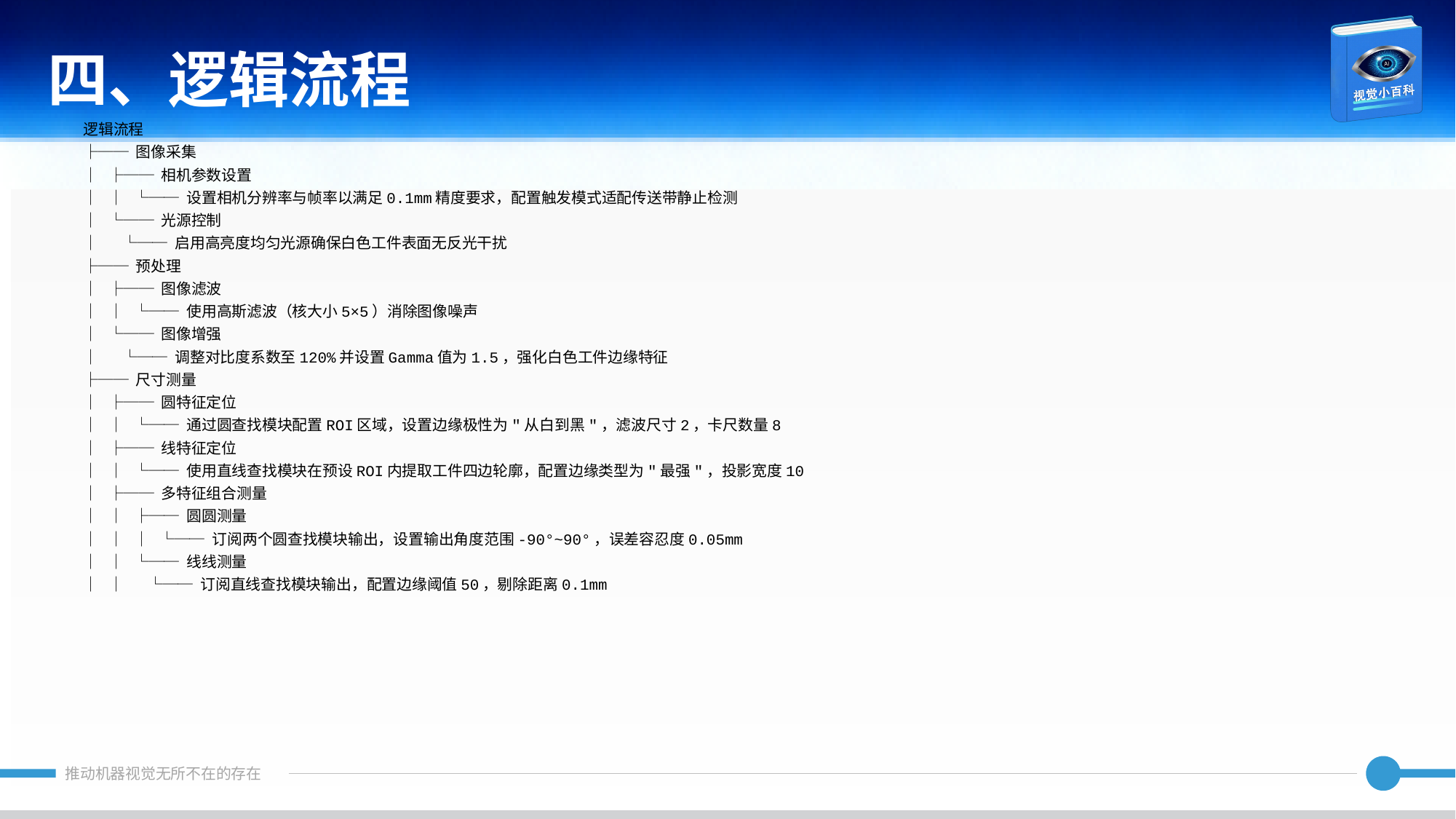

四、逻辑流程

逻辑流程
├── 图像采集
│   ├── 相机参数设置
│   │   └── 设置相机分辨率与帧率以满足0.1mm精度要求，配置触发模式适配传送带静止检测
│   └── 光源控制
│       └── 启用高亮度均匀光源确保白色工件表面无反光干扰
├── 预处理
│   ├── 图像滤波
│   │   └── 使用高斯滤波（核大小5×5）消除图像噪声
│   └── 图像增强
│       └── 调整对比度系数至120%并设置Gamma值为1.5，强化白色工件边缘特征
├── 尺寸测量
│   ├── 圆特征定位
│   │   └── 通过圆查找模块配置ROI区域，设置边缘极性为"从白到黑"，滤波尺寸2，卡尺数量8
│   ├── 线特征定位
│   │   └── 使用直线查找模块在预设ROI内提取工件四边轮廓，配置边缘类型为"最强"，投影宽度10
│   ├── 多特征组合测量
│   │   ├── 圆圆测量
│   │   │   └── 订阅两个圆查找模块输出，设置输出角度范围-90°~90°，误差容忍度0.05mm
│   │   └── 线线测量
│   │       └── 订阅直线查找模块输出，配置边缘阈值50，剔除距离0.1mm
8